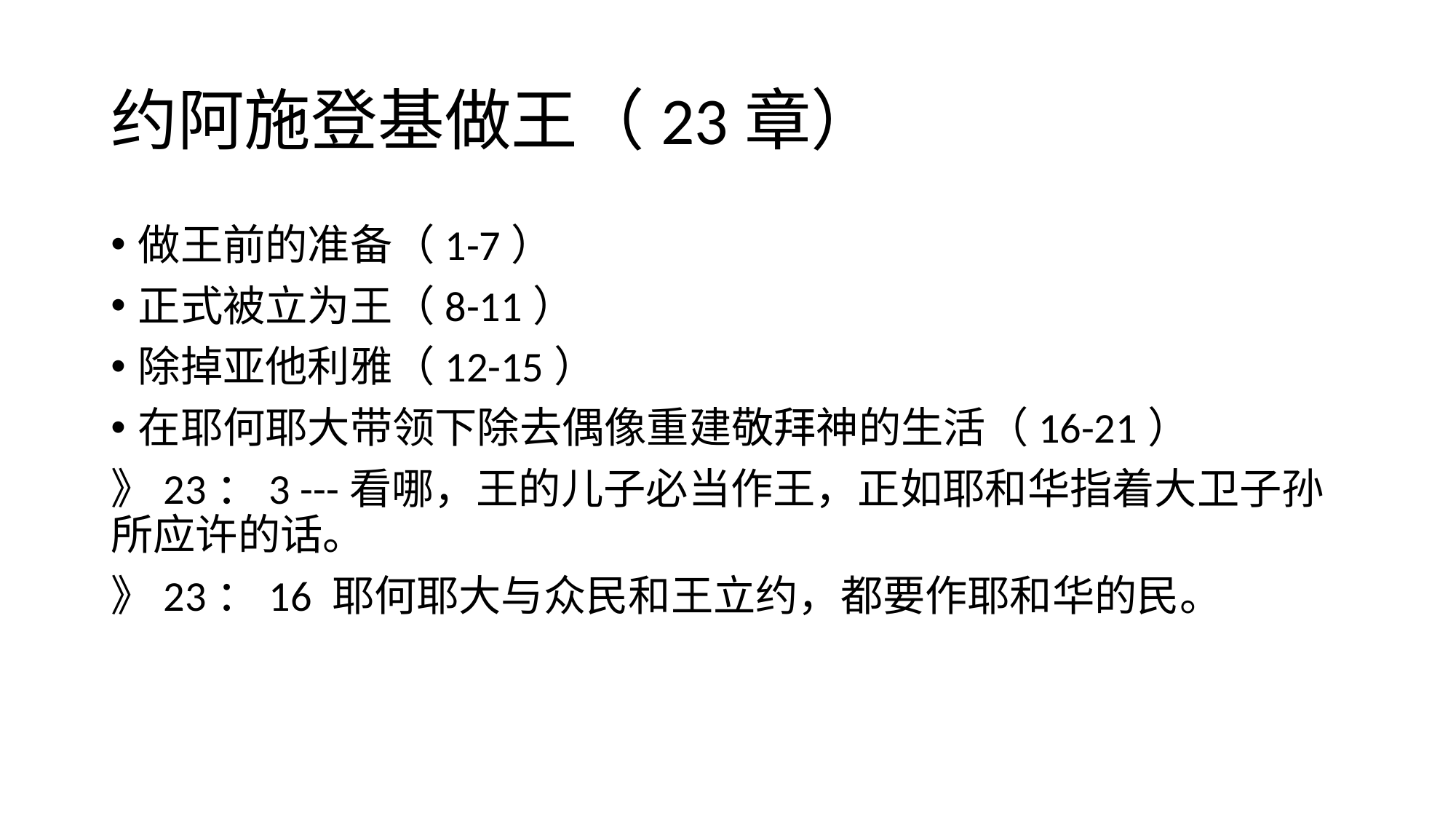

# 约阿施登基做王（23章）
做王前的准备（1-7）
正式被立为王（8-11）
除掉亚他利雅（12-15）
在耶何耶大带领下除去偶像重建敬拜神的生活（16-21）
》23：3 ---看哪，王的儿子必当作王，正如耶和华指着大卫子孙所应许的话。
》23：16 耶何耶大与众民和王立约，都要作耶和华的民。